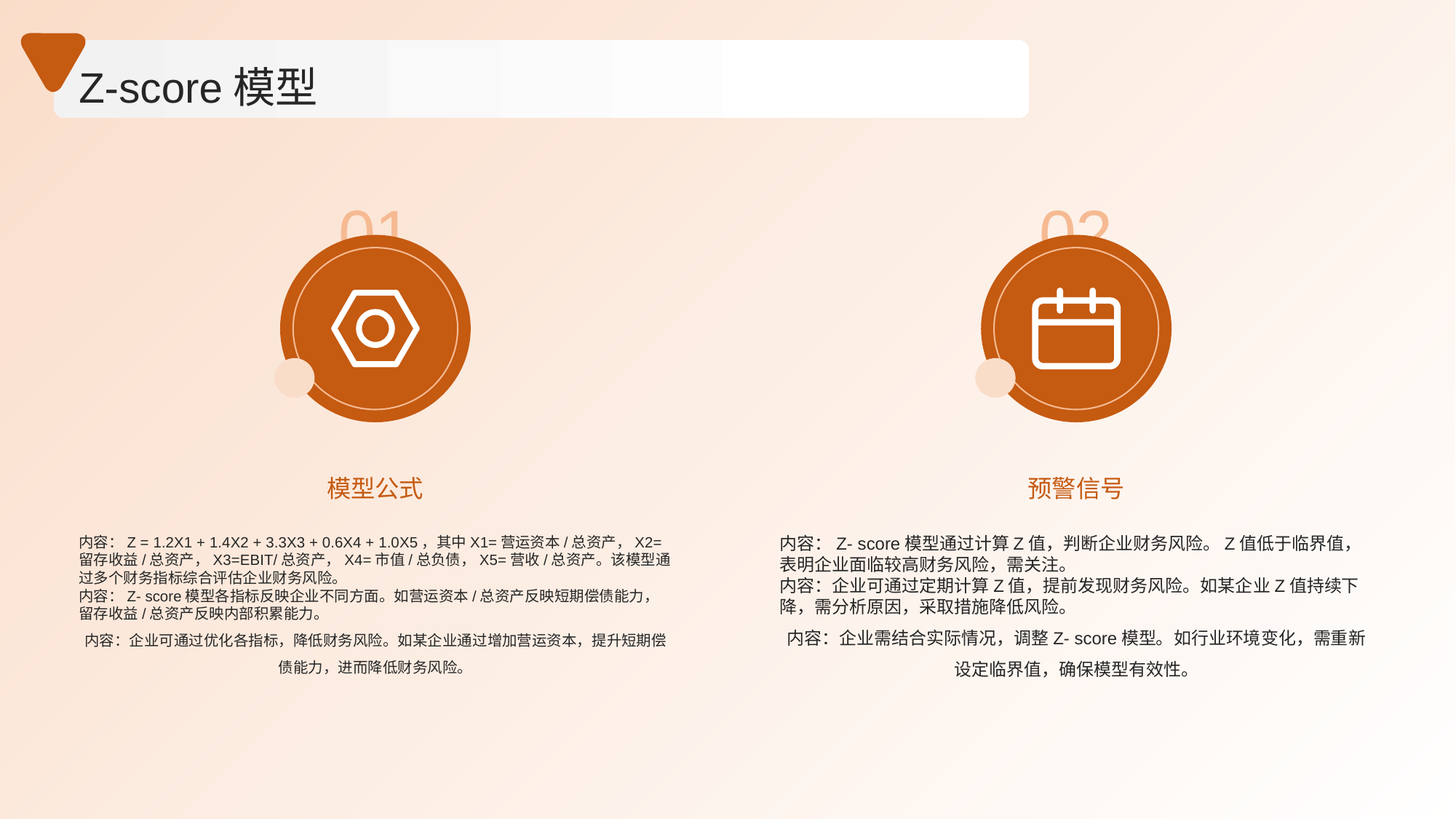

Z-score模型
01
02

模型公式
预警信号
内容：Z = 1.2X1 + 1.4X2 + 3.3X3 + 0.6X4 + 1.0X5，其中X1=营运资本/总资产，X2=留存收益/总资产，X3=EBIT/总资产，X4=市值/总负债，X5=营收/总资产。该模型通过多个财务指标综合评估企业财务风险。
内容：Z- score模型各指标反映企业不同方面。如营运资本/总资产反映短期偿债能力，留存收益/总资产反映内部积累能力。
内容：企业可通过优化各指标，降低财务风险。如某企业通过增加营运资本，提升短期偿债能力，进而降低财务风险。
内容：Z- score模型通过计算Z值，判断企业财务风险。Z值低于临界值，表明企业面临较高财务风险，需关注。
内容：企业可通过定期计算Z值，提前发现财务风险。如某企业Z值持续下降，需分析原因，采取措施降低风险。
内容：企业需结合实际情况，调整Z- score模型。如行业环境变化，需重新设定临界值，确保模型有效性。